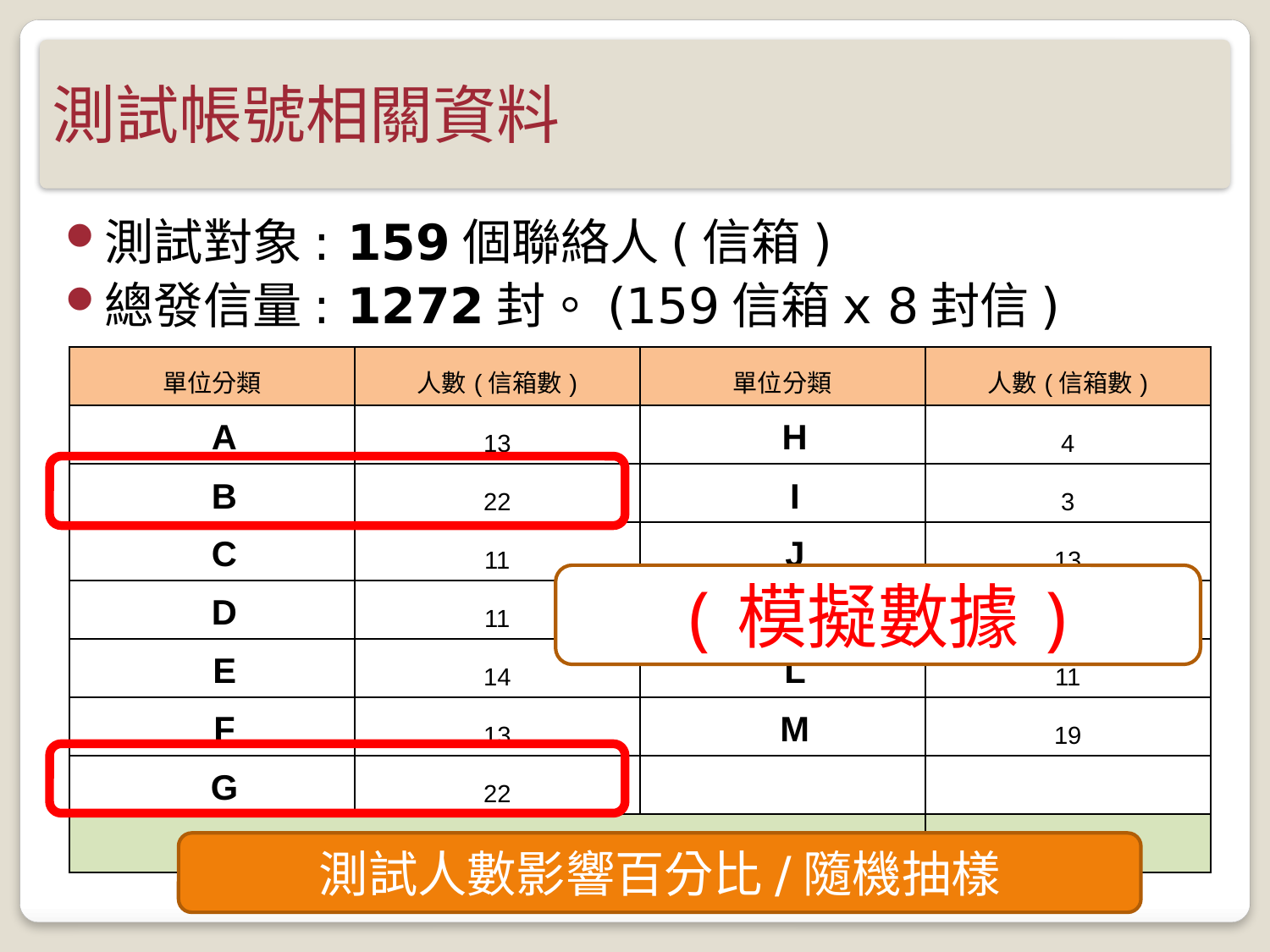

# 測試帳號相關資料
測試對象: 159個聯絡人(信箱)
總發信量: 1272封。(159信箱x 8封信)

| 單位分類 | 人數(信箱數) | 單位分類 | 人數(信箱數) |
| --- | --- | --- | --- |
| A | 13 | H | 4 |
| B | 22 | I | 3 |
| C | 11 | J | 13 |
| D | 11 | K | 3 |
| E | 14 | L | 11 |
| F | 13 | M | 19 |
| G | 22 |  |  |
| 各項目總計 |  |  | 159 |

(模擬數據)

測試人數影響百分比/隨機抽樣